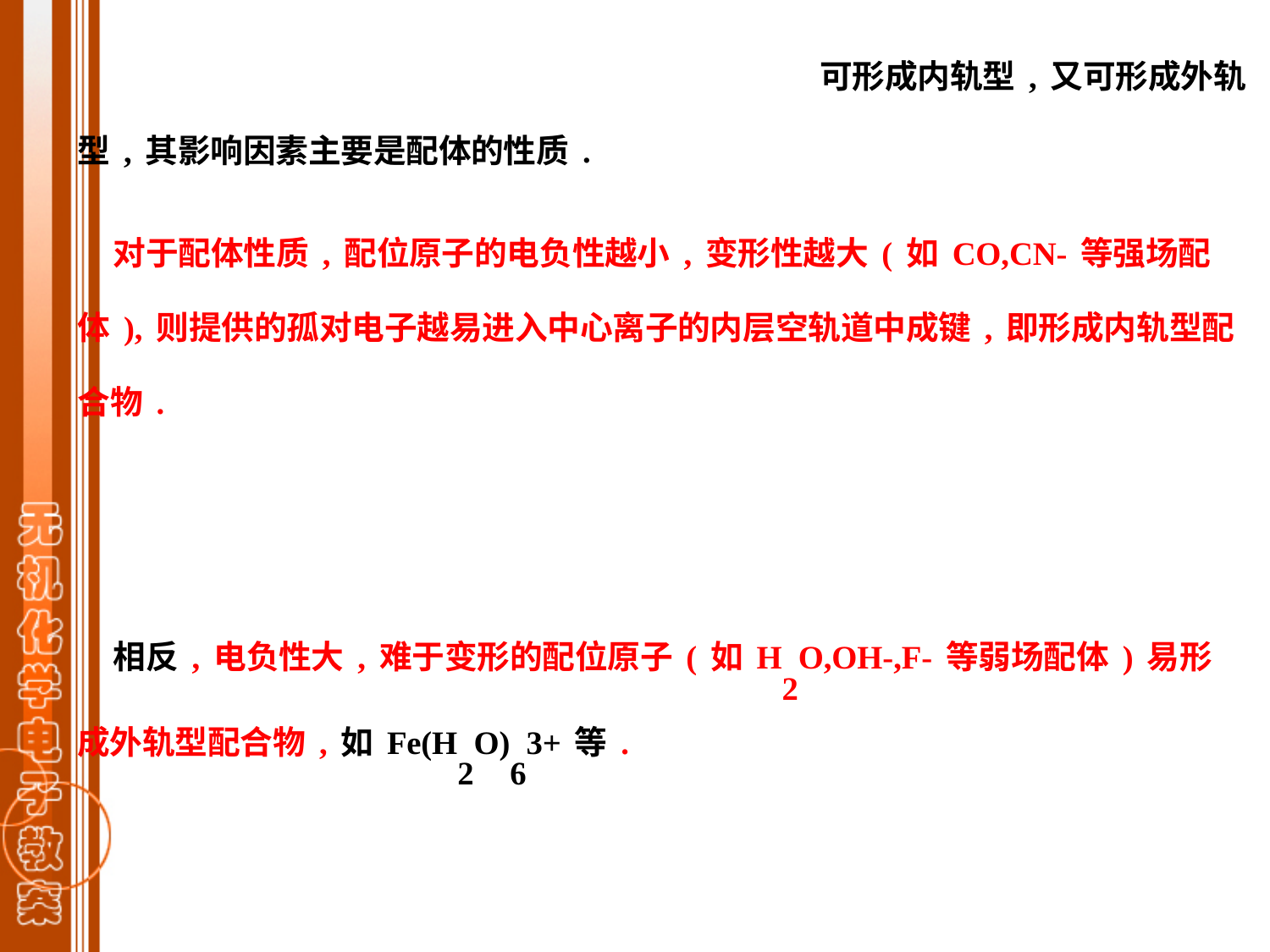

而对于其它构型的离子(主要是9-17e构型),既可形成内轨型,又可形成外轨型,其影响因素主要是配体的性质.
   对于配体性质,配位原子的电负性越小,变形性越大(如CO,CN-等强场配体),则提供的孤对电子越易进入中心离子的内层空轨道中成键,即形成内轨型配合物.
   相反,电负性大,难于变形的配位原子(如H2O,OH-,F-等弱场配体)易形成外轨型配合物,如Fe(H2O)63+等.
29